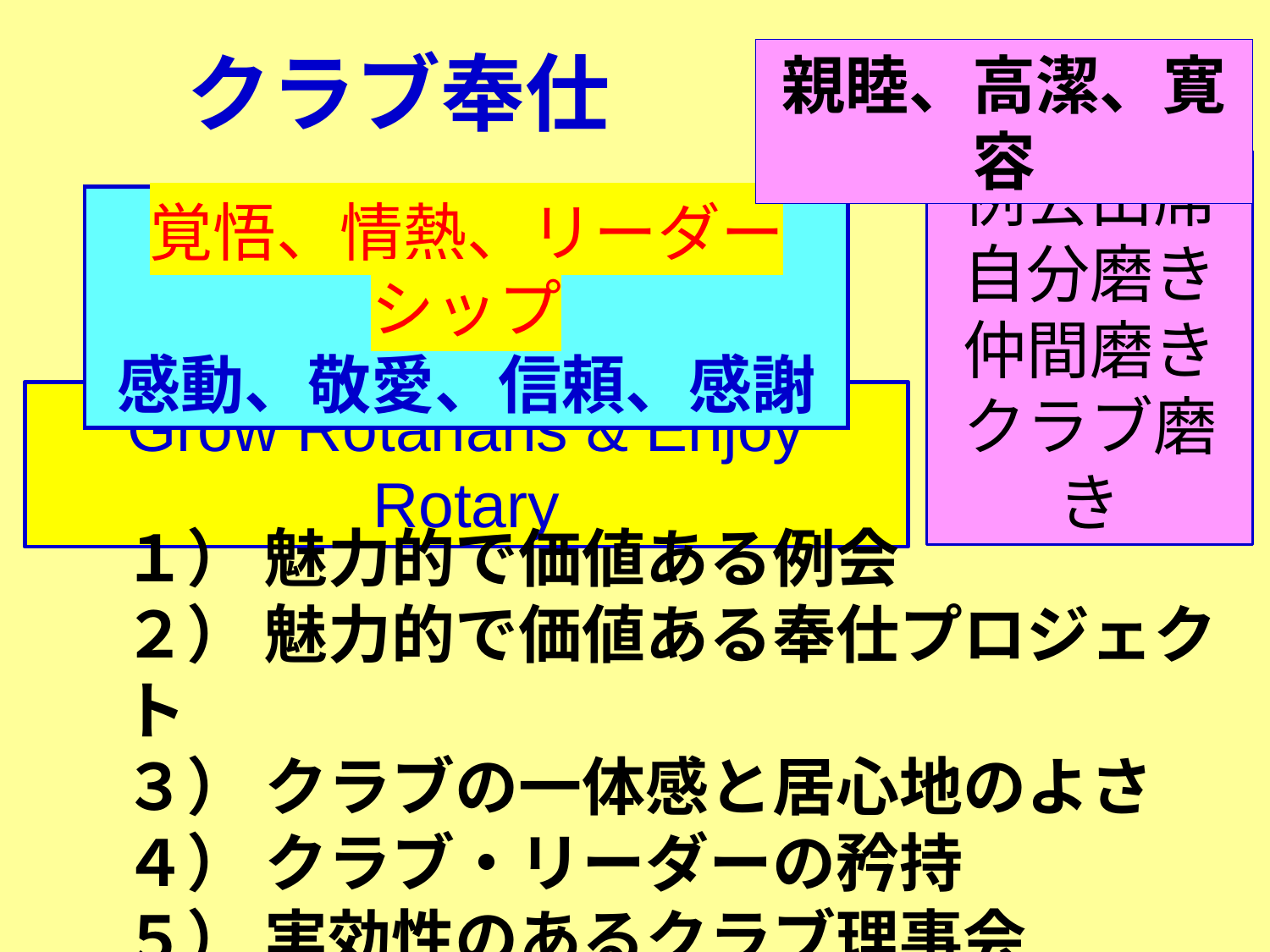

クラブ奉仕
親睦、高潔、寛容
例会出席
自分磨き
仲間磨き
クラブ磨き
覚悟、情熱、リーダーシップ
感動、敬愛、信頼、感謝
Grow Rotarians & Enjoy Rotary
１） 魅力的で価値ある例会
２） 魅力的で価値ある奉仕プロジェクト
３） クラブの一体感と居心地のよさ
４） クラブ・リーダーの矜持
５） 実効性のあるクラブ理事会